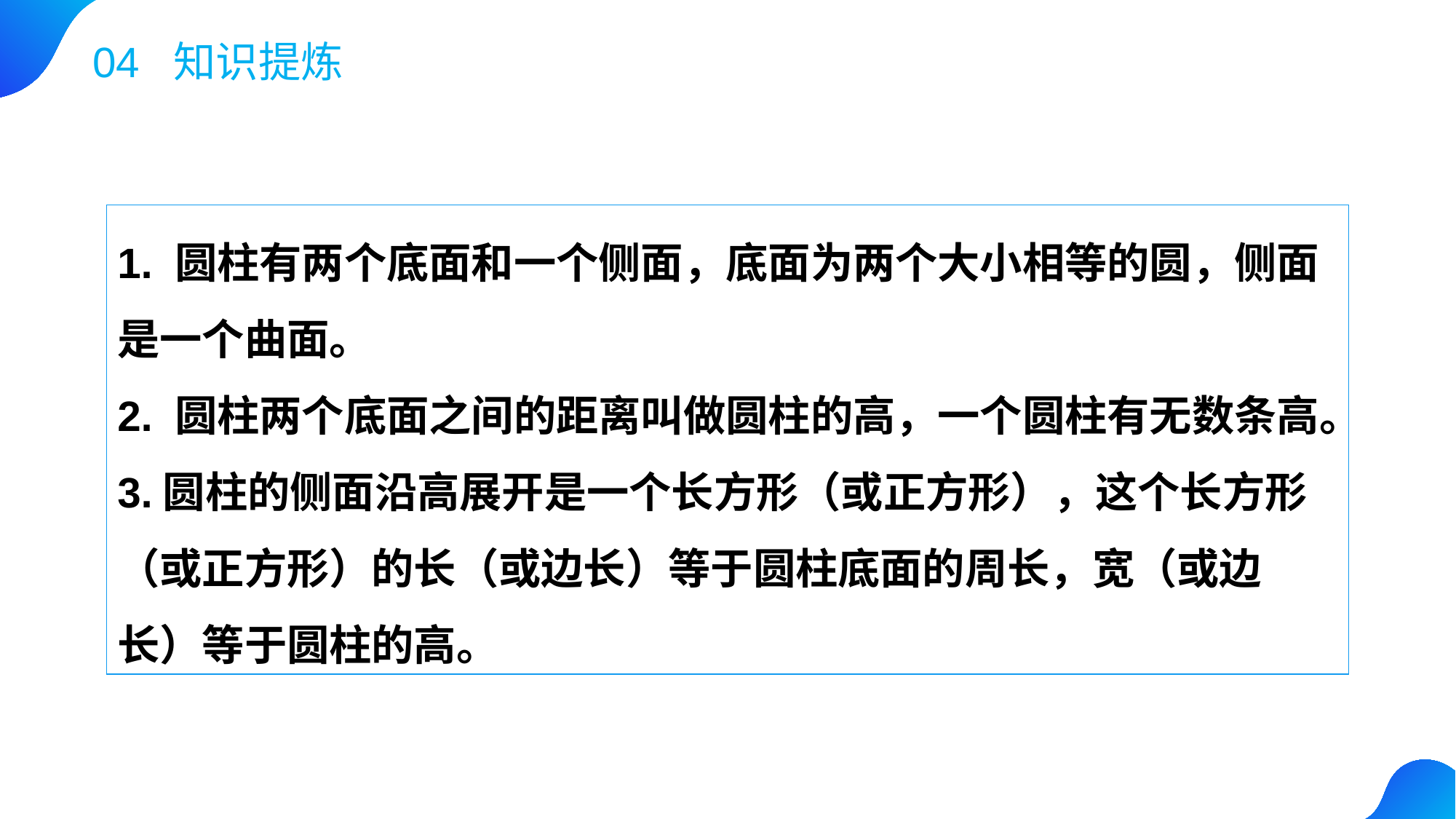

04  知识提炼
1. 圆柱有两个底面和一个侧面，底面为两个大小相等的圆，侧面是一个曲面。
2. 圆柱两个底面之间的距离叫做圆柱的高，一个圆柱有无数条高。
3.圆柱的侧面沿高展开是一个长方形（或正方形），这个长方形（或正方形）的长（或边长）等于圆柱底面的周长，宽（或边长）等于圆柱的高。